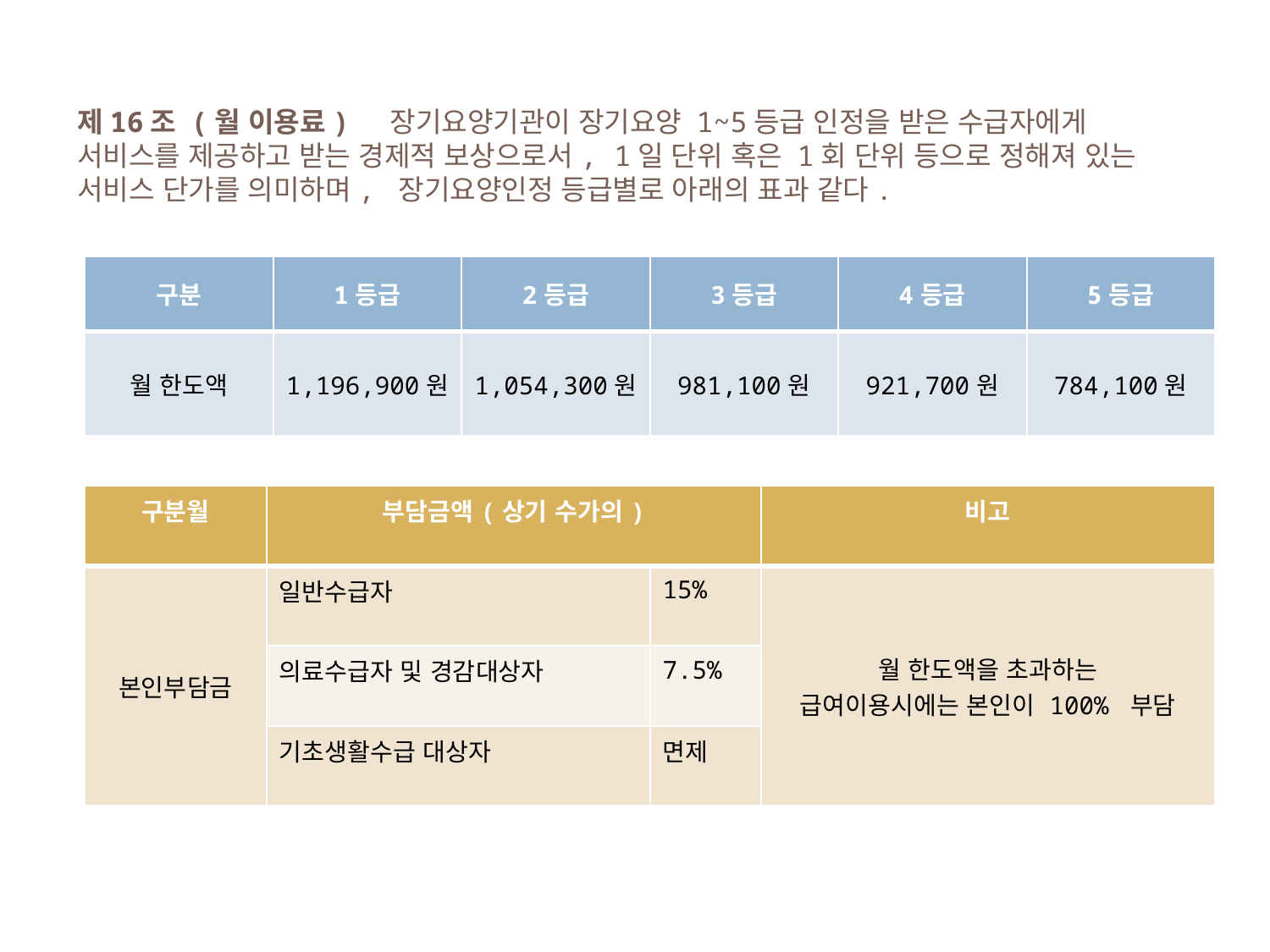

제16조 (월 이용료)  장기요양기관이 장기요양 1~5등급 인정을 받은 수급자에게 서비스를 제공하고 받는 경제적 보상으로서, 1일 단위 혹은 1회 단위 등으로 정해져 있는 서비스 단가를 의미하며, 장기요양인정 등급별로 아래의 표과 같다.
| 구분 | 1등급 | 2등급 | 3등급 | 4등급 | 5등급 |
| --- | --- | --- | --- | --- | --- |
| 월 한도액 | 1,196,900원 | 1,054,300원 | 981,100원 | 921,700원 | 784,100원 |
| 구분월 | 부담금액(상기 수가의) |  | 비고 |
| --- | --- | --- | --- |
| 본인부담금 | 일반수급자 | 15% | 월 한도액을 초과하는 급여이용시에는 본인이 100% 부담 |
|  | 의료수급자 및 경감대상자 | 7.5% |  |
|  | 기초생활수급 대상자 | 면제 |  |